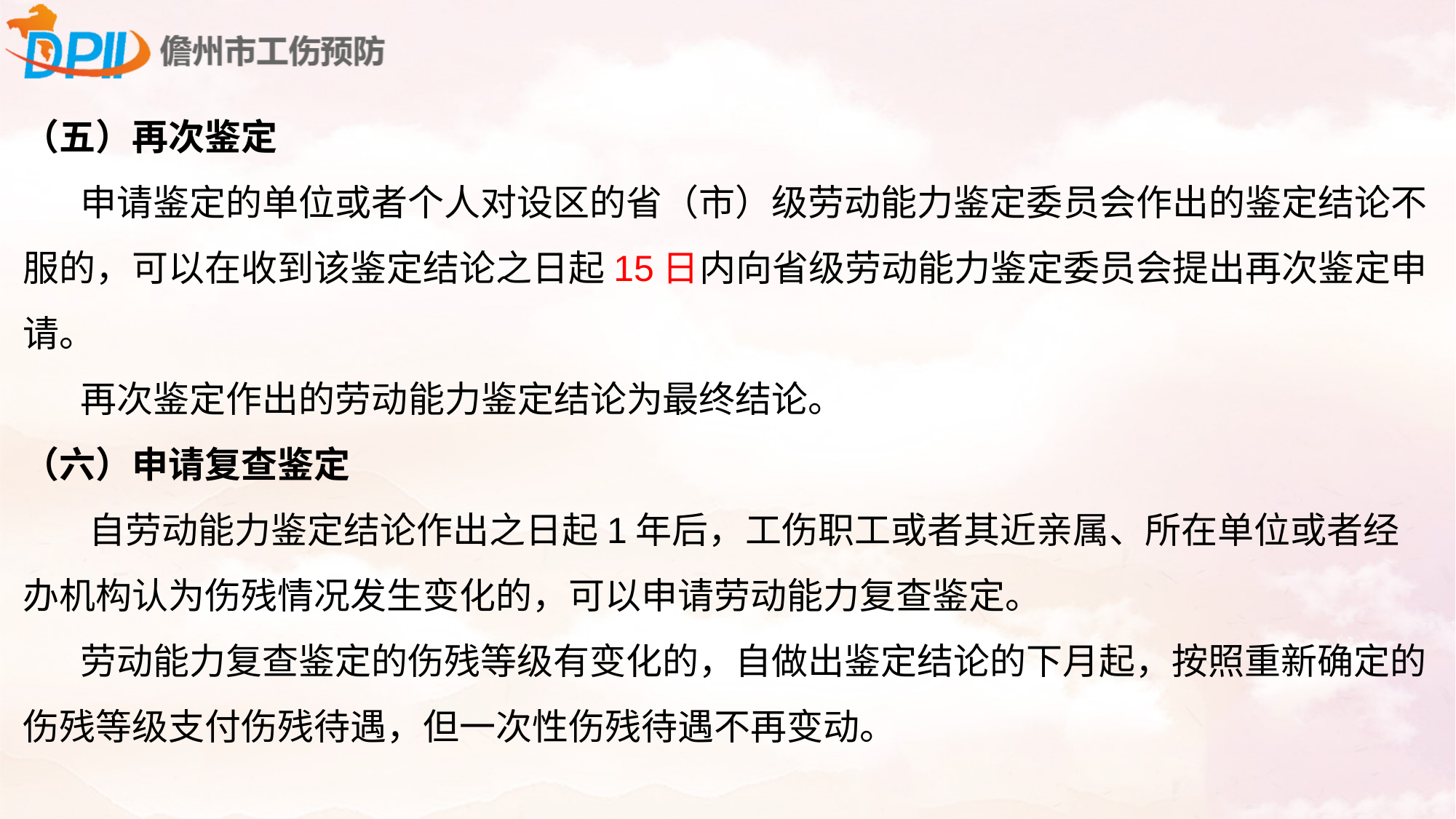

（五）再次鉴定
      申请鉴定的单位或者个人对设区的省（市）级劳动能力鉴定委员会作出的鉴定结论不服的，可以在收到该鉴定结论之日起15日内向省级劳动能力鉴定委员会提出再次鉴定申请。
      再次鉴定作出的劳动能力鉴定结论为最终结论。
（六）申请复查鉴定
       自劳动能力鉴定结论作出之日起1年后，工伤职工或者其近亲属、所在单位或者经办机构认为伤残情况发生变化的，可以申请劳动能力复查鉴定。
      劳动能力复查鉴定的伤残等级有变化的，自做出鉴定结论的下月起，按照重新确定的伤残等级支付伤残待遇，但一次性伤残待遇不再变动。